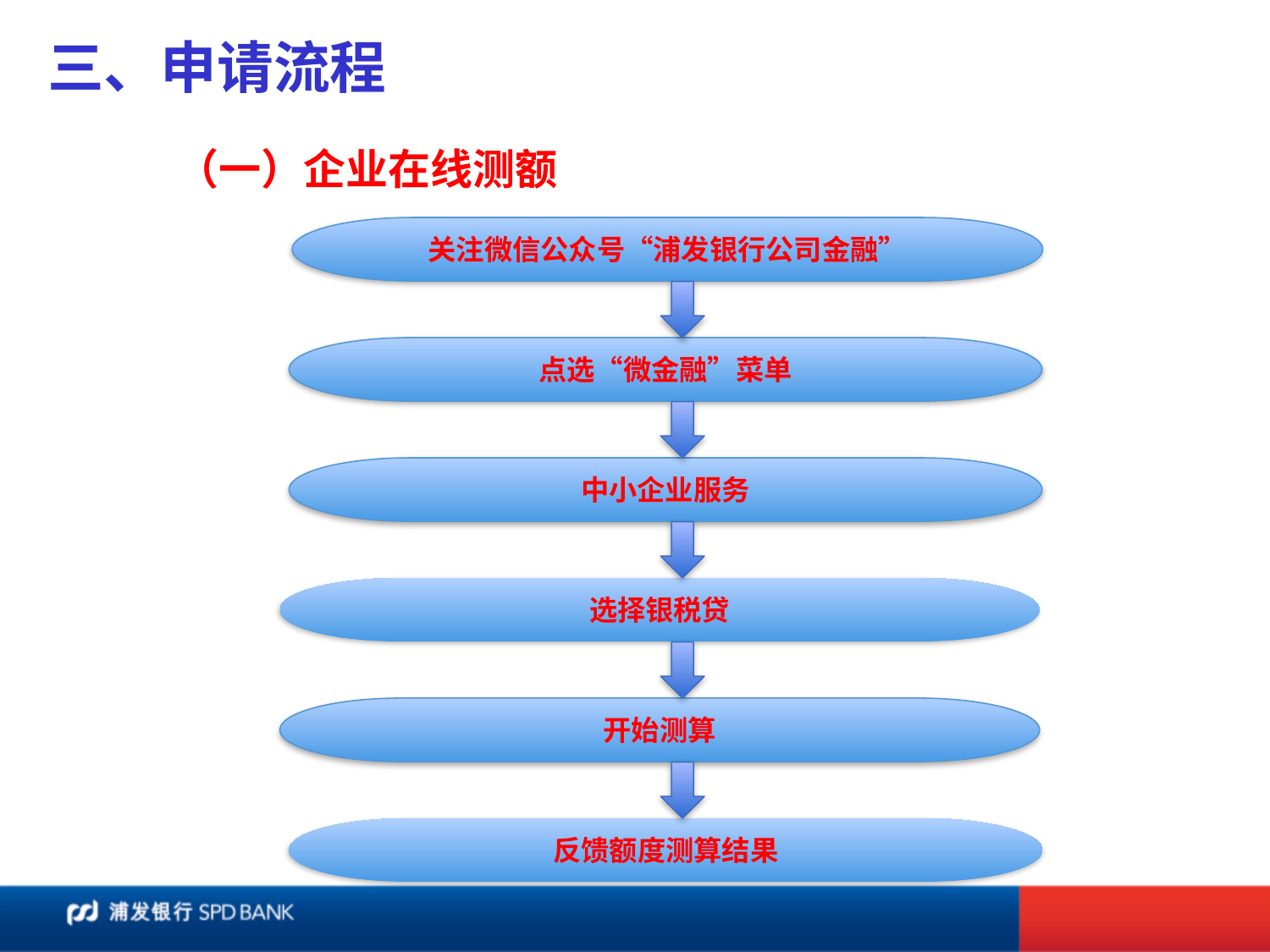

三、申请流程

（一）企业在线测额
关注微信公众号“浦发银行公司金融”

点选“微金融”菜单

中小企业服务

选择银税贷

开始测算

反馈额度测算结果